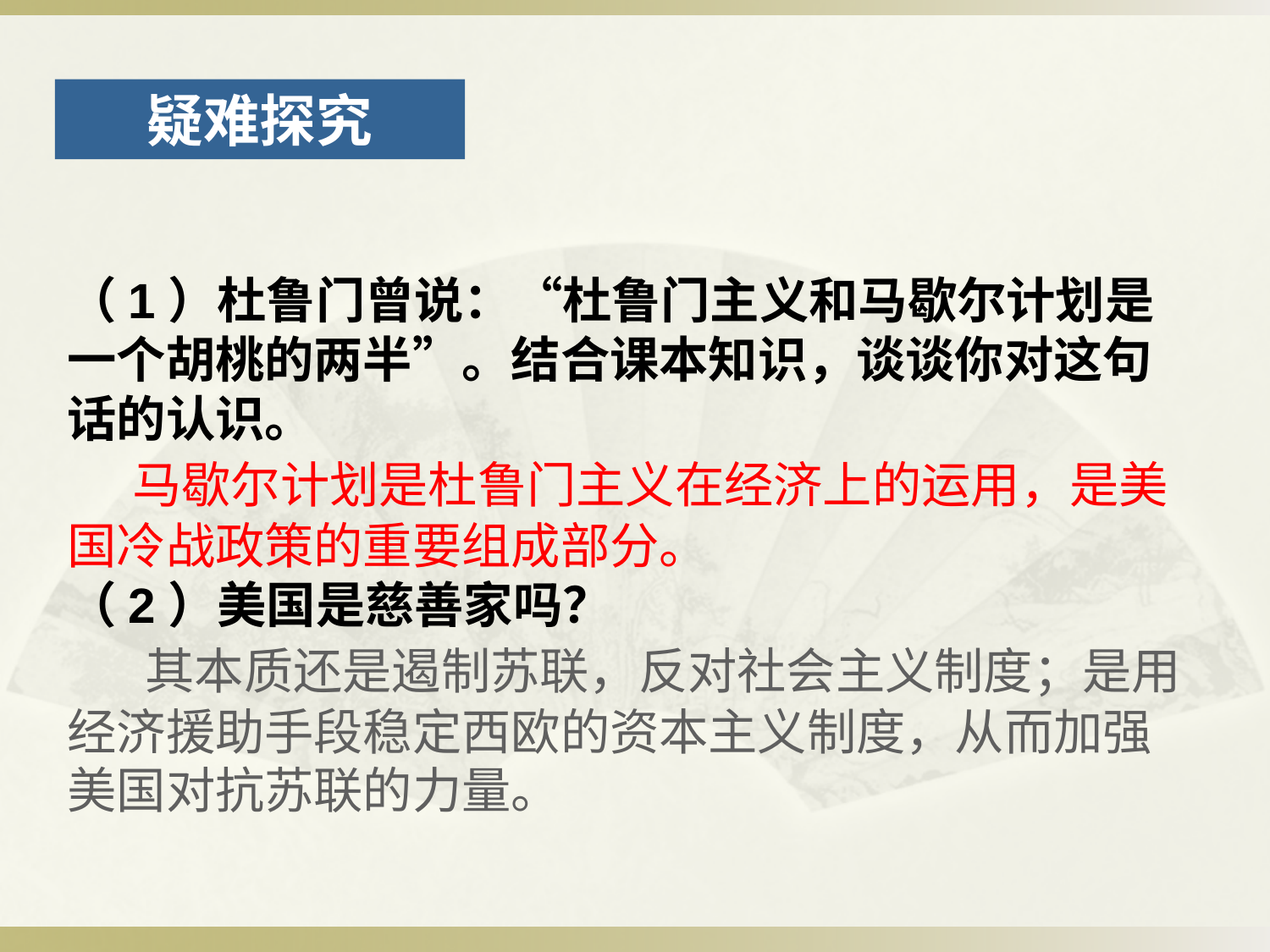

疑难探究

（1）杜鲁门曾说：“杜鲁门主义和马歇尔计划是一个胡桃的两半”。结合课本知识，谈谈你对这句话的认识。
    马歇尔计划是杜鲁门主义在经济上的运用，是美国冷战政策的重要组成部分。
（2）美国是慈善家吗？
     其本质还是遏制苏联，反对社会主义制度；是用经济援助手段稳定西欧的资本主义制度，从而加强美国对抗苏联的力量。